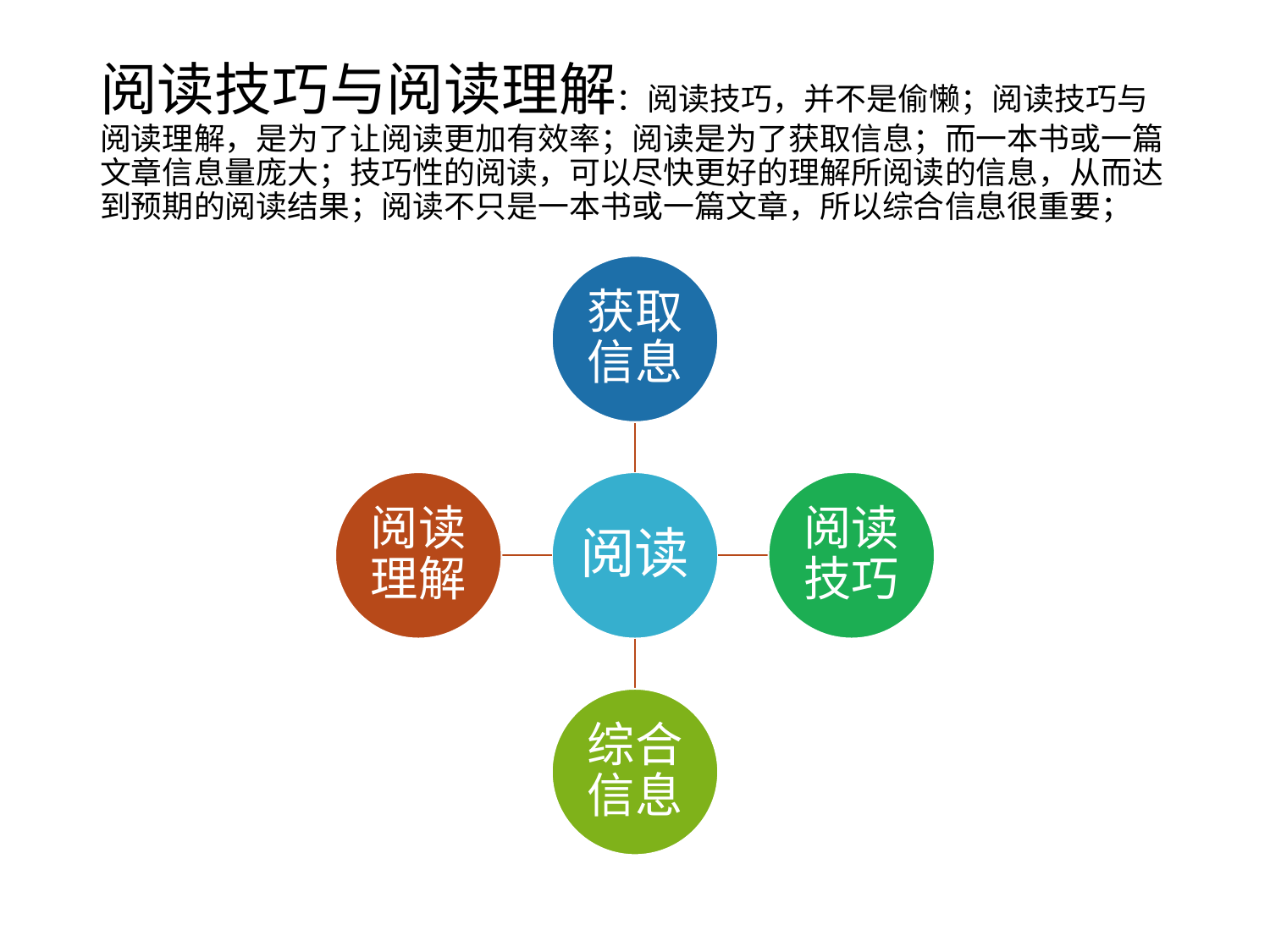

# 阅读技巧与阅读理解：阅读技巧，并不是偷懒；阅读技巧与阅读理解，是为了让阅读更加有效率；阅读是为了获取信息；而一本书或一篇文章信息量庞大；技巧性的阅读，可以尽快更好的理解所阅读的信息，从而达到预期的阅读结果；阅读不只是一本书或一篇文章，所以综合信息很重要；
阅读

获取信息

阅读技巧

综合信息

阅读理解